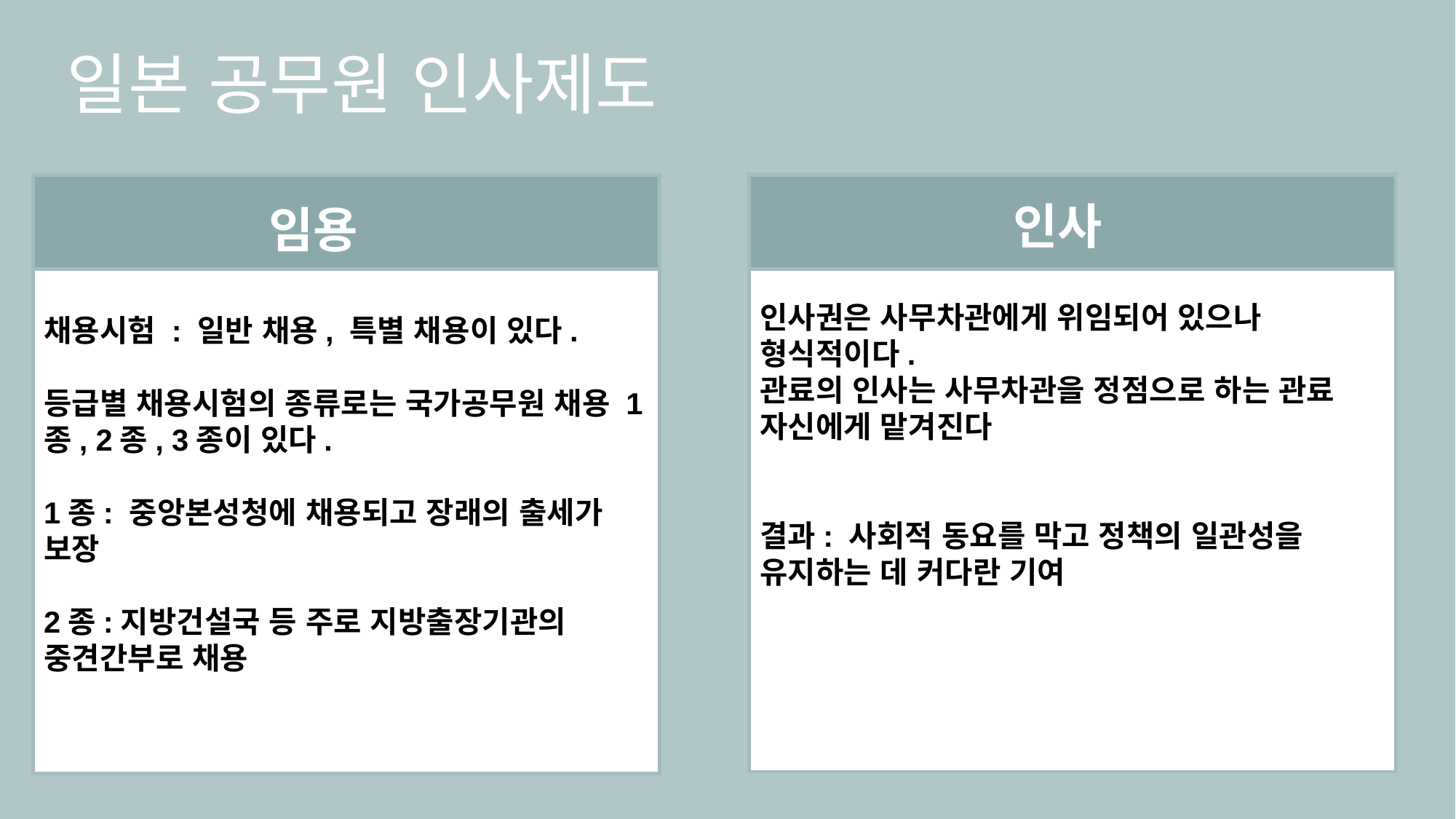

일본 공무원 인사제도

인사
임용

채용시험 : 일반 채용, 특별 채용이 있다.

등급별 채용시험의 종류로는 국가공무원 채용 1종, 2종, 3종이 있다.

1종: 중앙본성청에 채용되고 장래의 출세가 보장

2종:지방건설국 등 주로 지방출장기관의 중견간부로 채용

인사권은 사무차관에게 위임되어 있으나 형식적이다.
관료의 인사는 사무차관을 정점으로 하는 관료 자신에게 맡겨진다

결과: 사회적 동요를 막고 정책의 일관성을 유지하는 데 커다란 기여